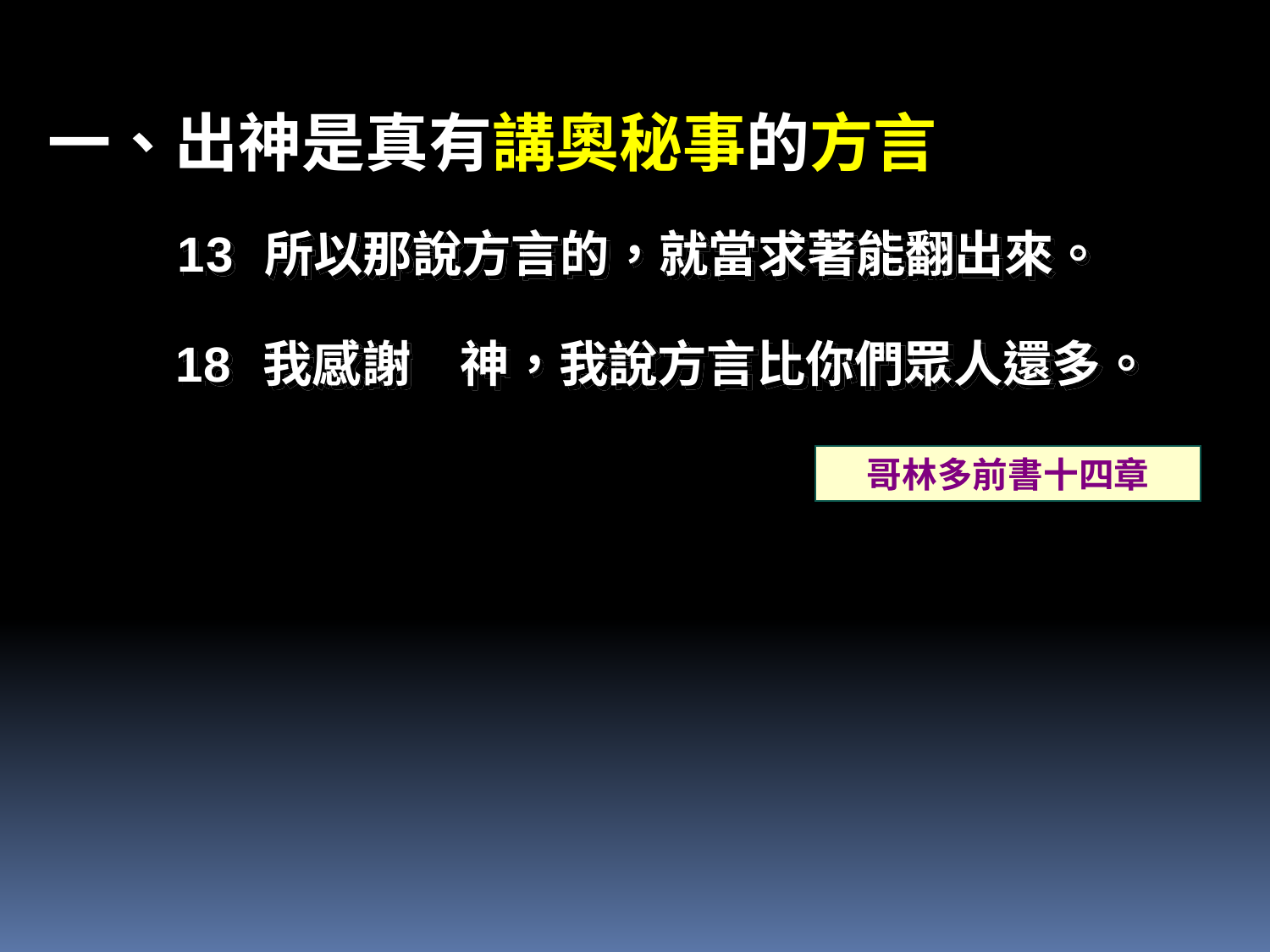

一、出神是真有講奧秘事的方言
所以那說方言的，就當求著能翻出來。
18	我感謝　神，我說方言比你們眾人還多。
哥林多前書十四章